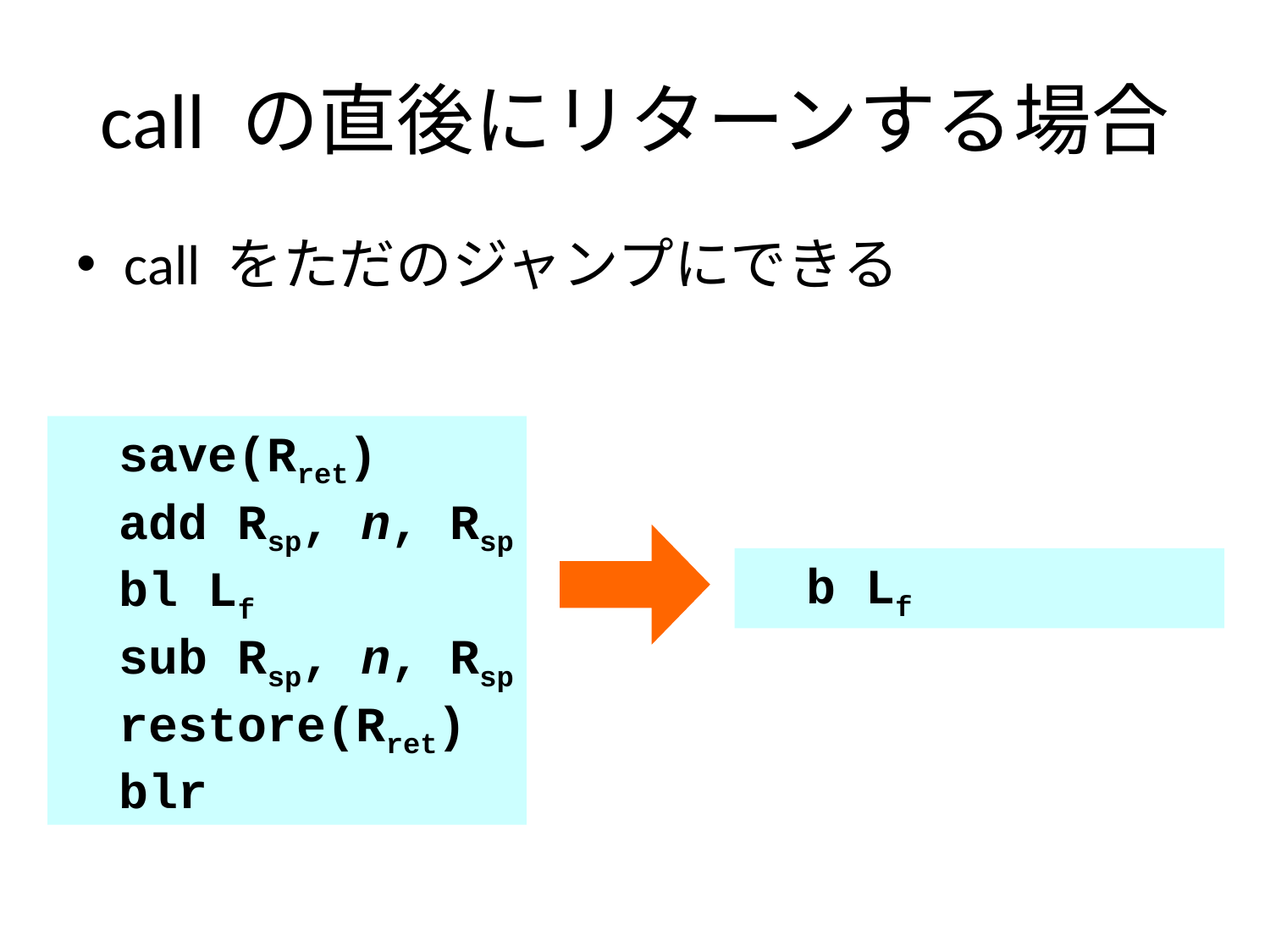

# call の直後にリターンする場合
call をただのジャンプにできる
  save(Rret)
  add Rsp, n, Rsp
  bl Lf
  sub Rsp, n, Rsp
  restore(Rret)
  blr

  b Lf